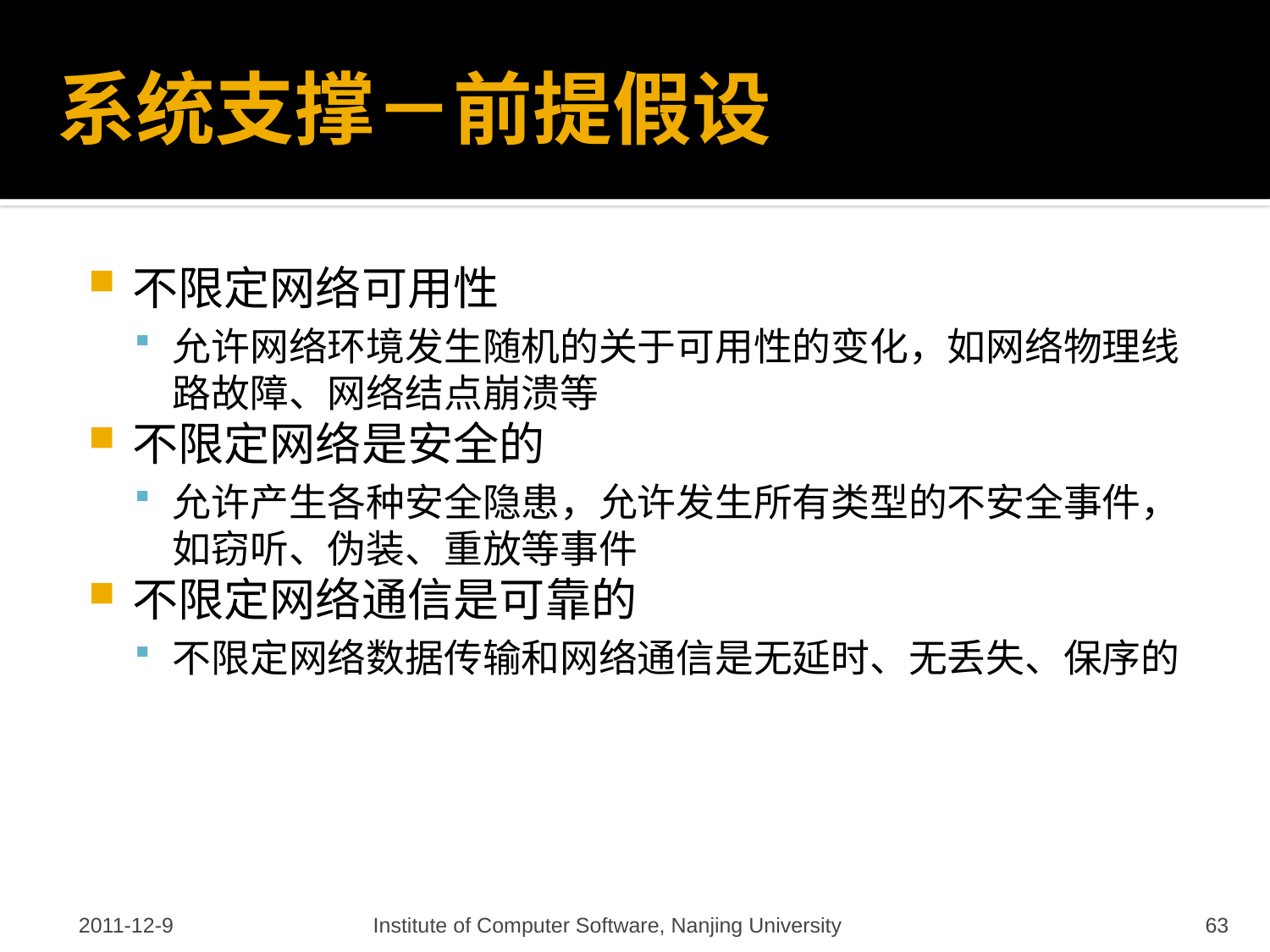

# 系统支撑－前提假设
不限定网络可用性
允许网络环境发生随机的关于可用性的变化，如网络物理线路故障、网络结点崩溃等
不限定网络是安全的
允许产生各种安全隐患，允许发生所有类型的不安全事件，如窃听、伪装、重放等事件
不限定网络通信是可靠的
不限定网络数据传输和网络通信是无延时、无丢失、保序的
2011-12-9
Institute of Computer Software, Nanjing University
63